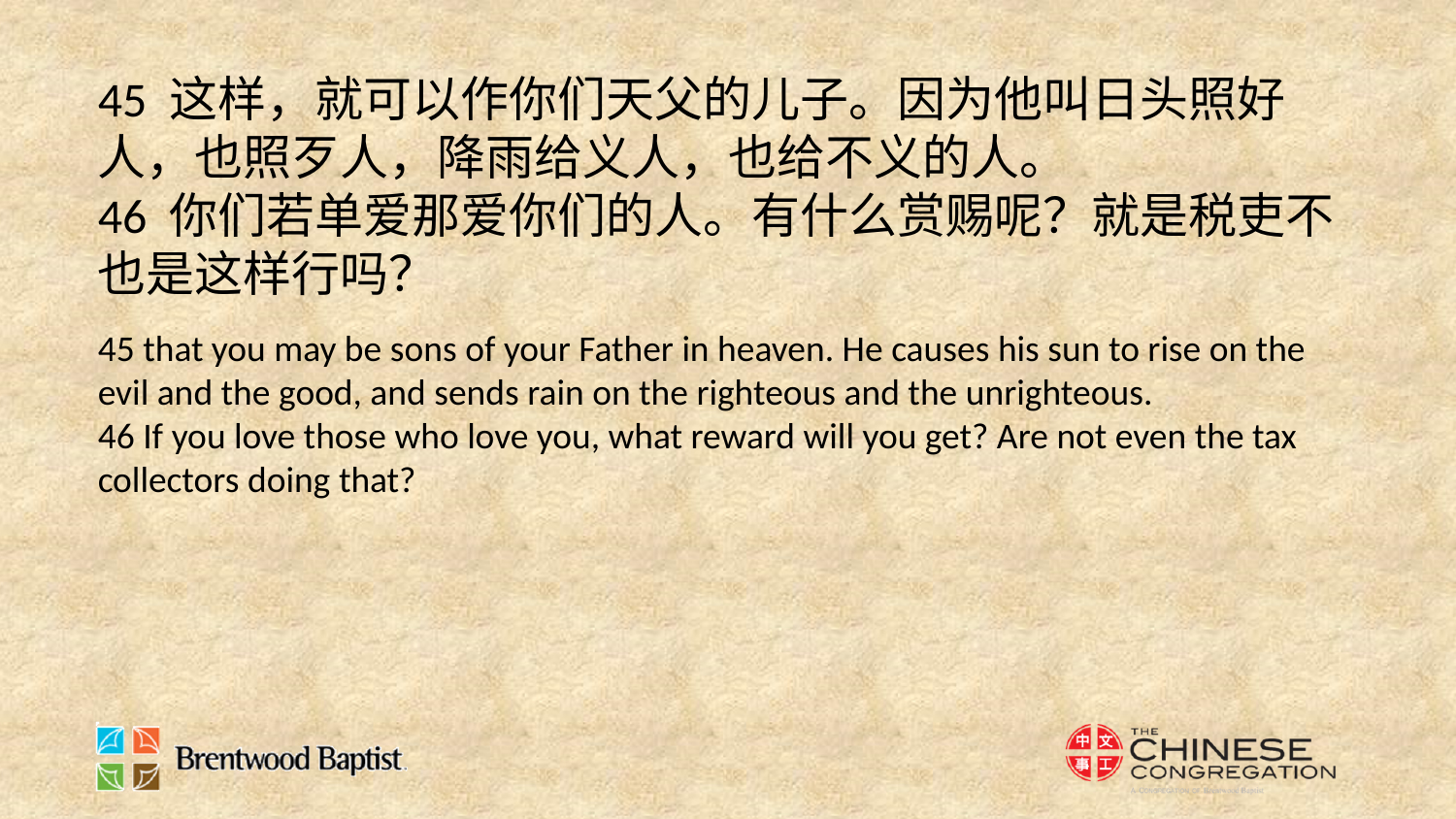

45 这样，就可以作你们天父的儿子。因为他叫日头照好人，也照歹人，降雨给义人，也给不义的人。
46 你们若单爱那爱你们的人。有什么赏赐呢？就是税吏不也是这样行吗？

45 that you may be sons of your Father in heaven. He causes his sun to rise on the evil and the good, and sends rain on the righteous and the unrighteous.
46 If you love those who love you, what reward will you get? Are not even the tax collectors doing that?